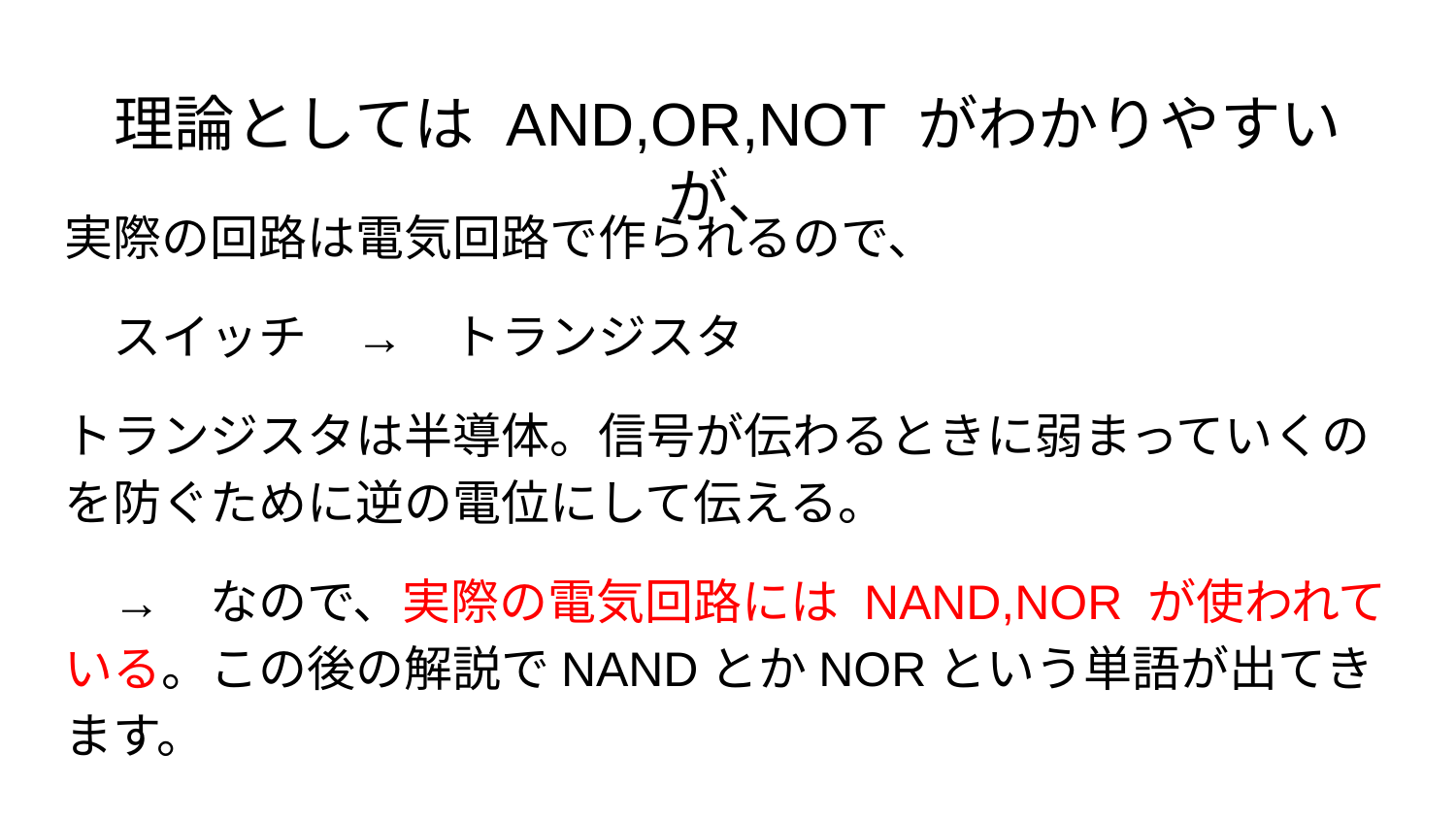

# 理論としては AND,OR,NOT がわかりやすいが、
実際の回路は電気回路で作られるので、
　スイッチ　→　トランジスタ
トランジスタは半導体。信号が伝わるときに弱まっていくのを防ぐために逆の電位にして伝える。
　→　なので、実際の電気回路には NAND,NOR が使われている。この後の解説でNANDとかNORという単語が出てきます。